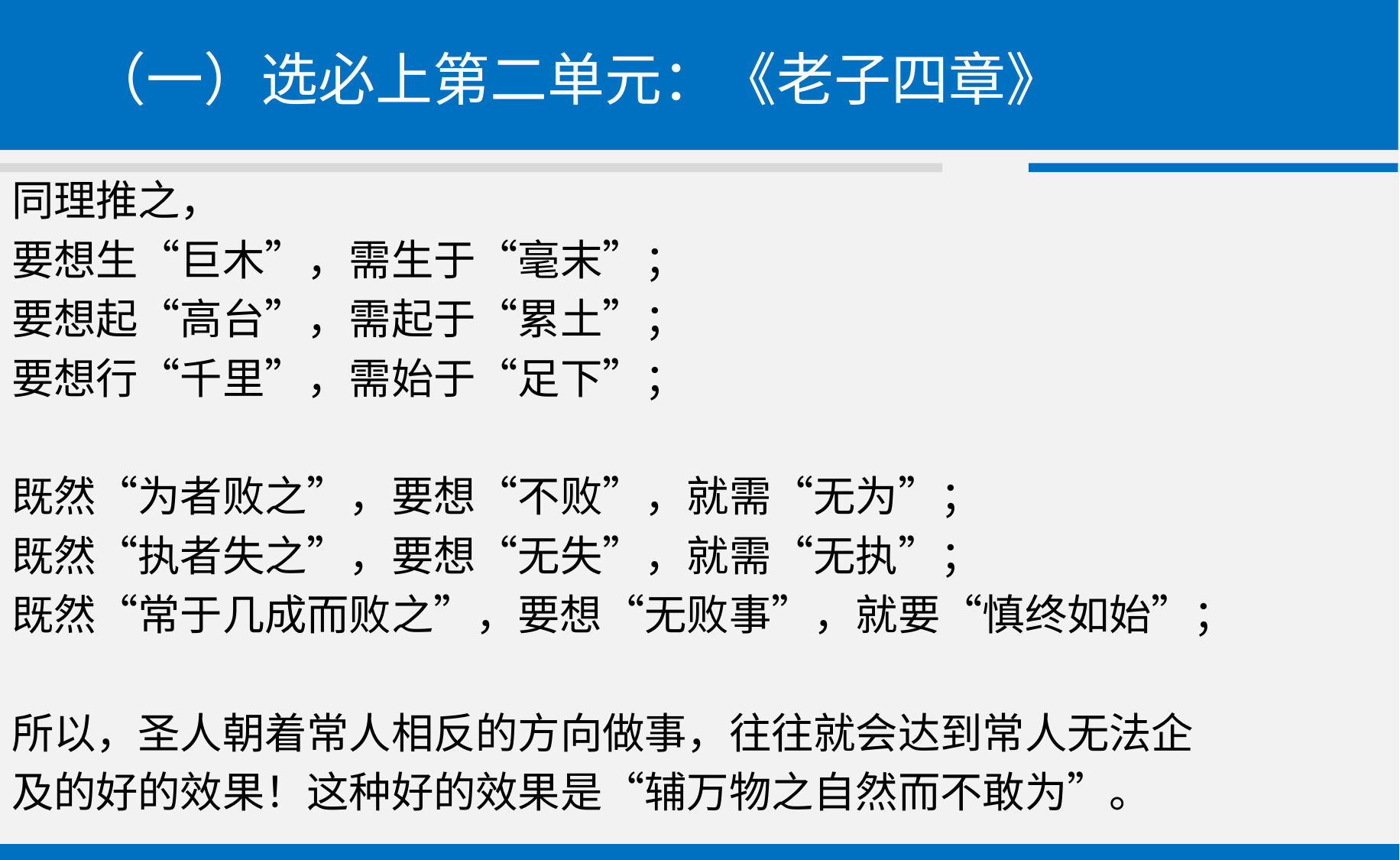

# （一）选必上第二单元：《老子四章》
同理推之，
要想生“巨木”，需生于“毫末”；
要想起“高台”，需起于“累土”；
要想行“千里”，需始于“足下”；

既然“为者败之”，要想“不败”，就需“无为”；
既然“执者失之”，要想“无失”，就需“无执”；
既然“常于几成而败之”，要想“无败事”，就要“慎终如始”；

所以，圣人朝着常人相反的方向做事，往往就会达到常人无法企
及的好的效果！这种好的效果是“辅万物之自然而不敢为”。